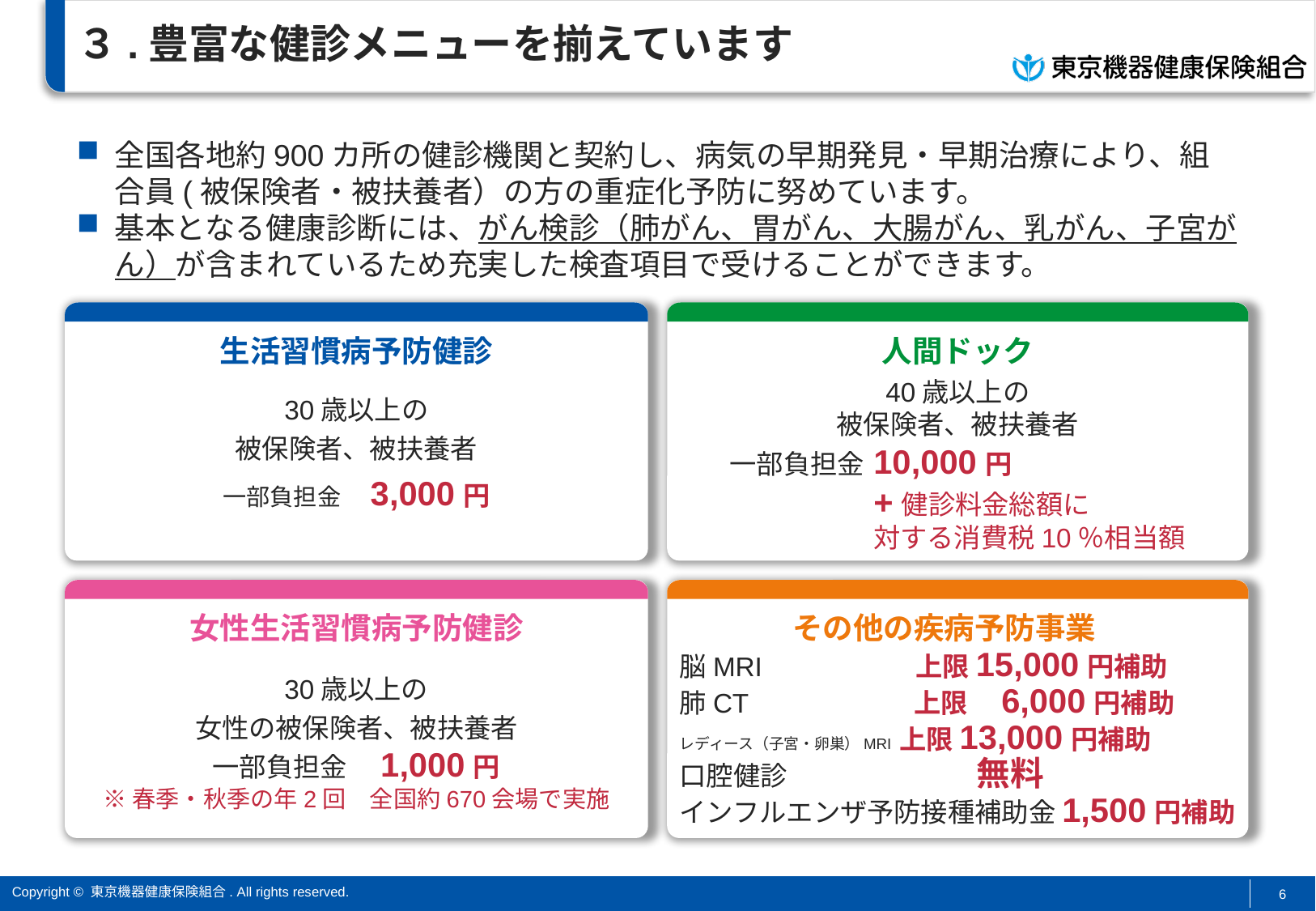

# ３.豊富な健診メニューを揃えています
全国各地約900カ所の健診機関と契約し、病気の早期発見・早期治療により、組合員(被保険者・被扶養者）の方の重症化予防に努めています。
基本となる健康診断には、がん検診（肺がん、胃がん、大腸がん、乳がん、子宮がん）が含まれているため充実した検査項目で受けることができます。

生活習慣病予防健診
人間ドック
40歳以上の
被保険者、被扶養者
一部負担金	10,000円
	+健診料金総額に
	対する消費税10％相当額

30歳以上の
被保険者、被扶養者
一部負担金　3,000円

女性生活習慣病予防健診
その他の疾病予防事業
脳MRI　　 　　　 上限15,000円補助
肺CT　   　　　　 上限　6,000円補助
レディース（子宮・卵巣）MRI 上限13,000円補助
口腔健診        　　　　　 無料
インフルエンザ予防接種補助金1,500円補助
30歳以上の
女性の被保険者、被扶養者
一部負担金　1,000円
※春季・秋季の年2回　全国約670会場で実施
6